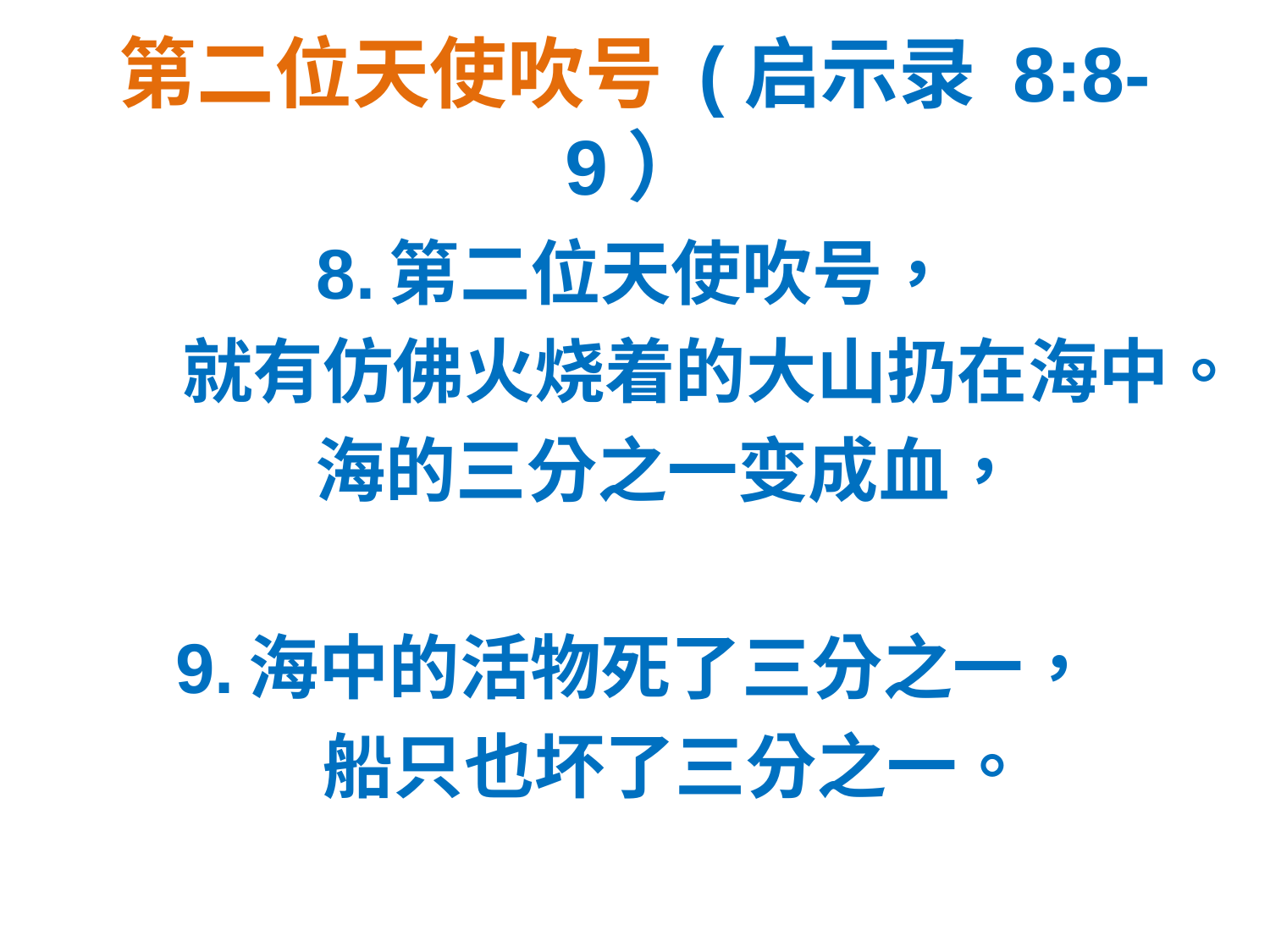

# 第二位天使吹号 (启示录 8:8-9）
8. 第二位天使吹号，
    就有仿佛火烧着的大山扔在海中。
    海的三分之一变成血，

9. 海中的活物死了三分之一，
    船只也坏了三分之一。